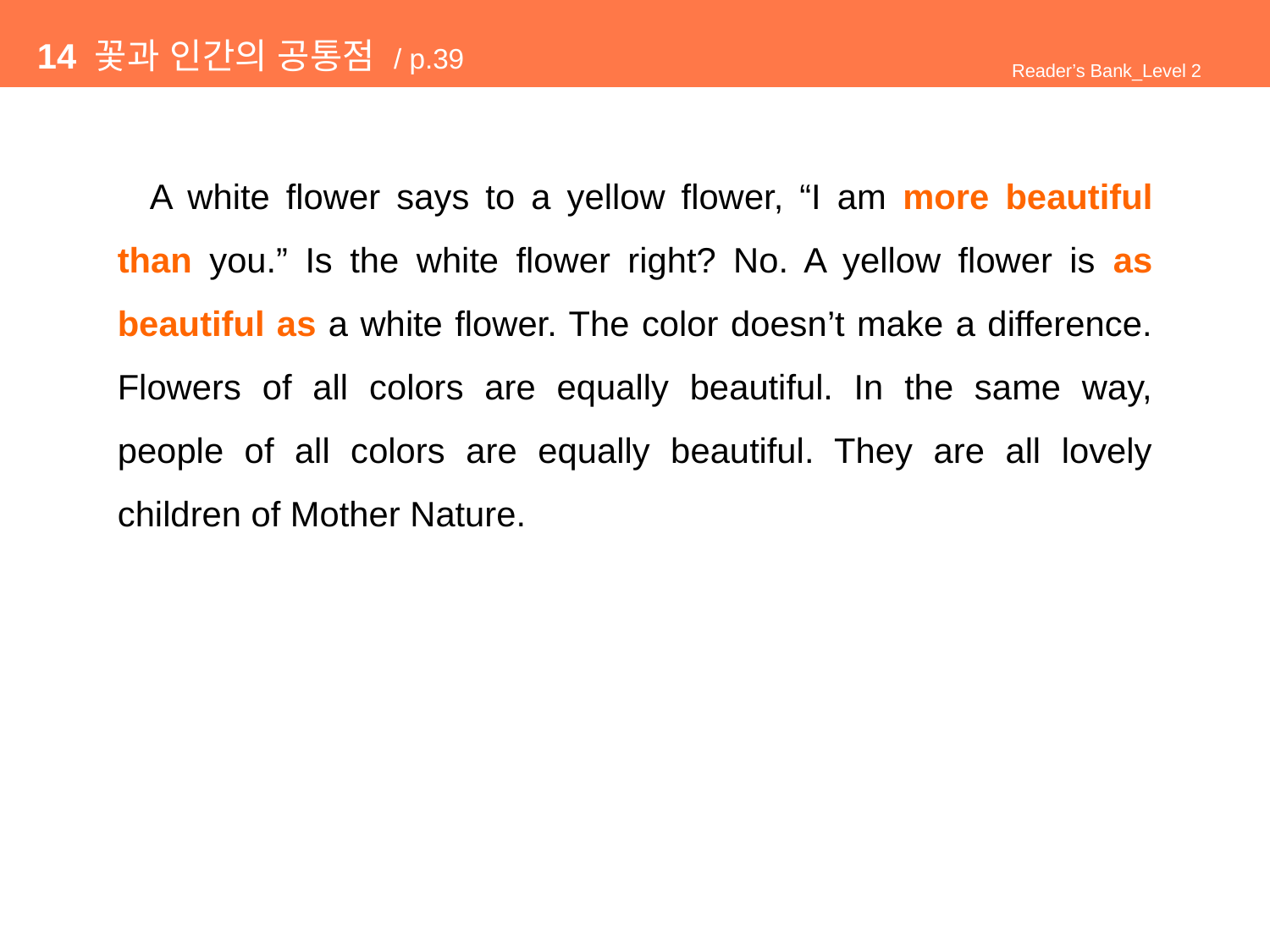

# 14 꽃과 인간의 공통점 / p.39
Reader’s Bank_Level 2
  A white flower says to a yellow flower, “I am more beautiful than you.” Is the white flower right? No. A yellow flower is as beautiful as a white flower. The color doesn’t make a difference. Flowers of all colors are equally beautiful. In the same way, people of all colors are equally beautiful. They are all lovely children of Mother Nature.